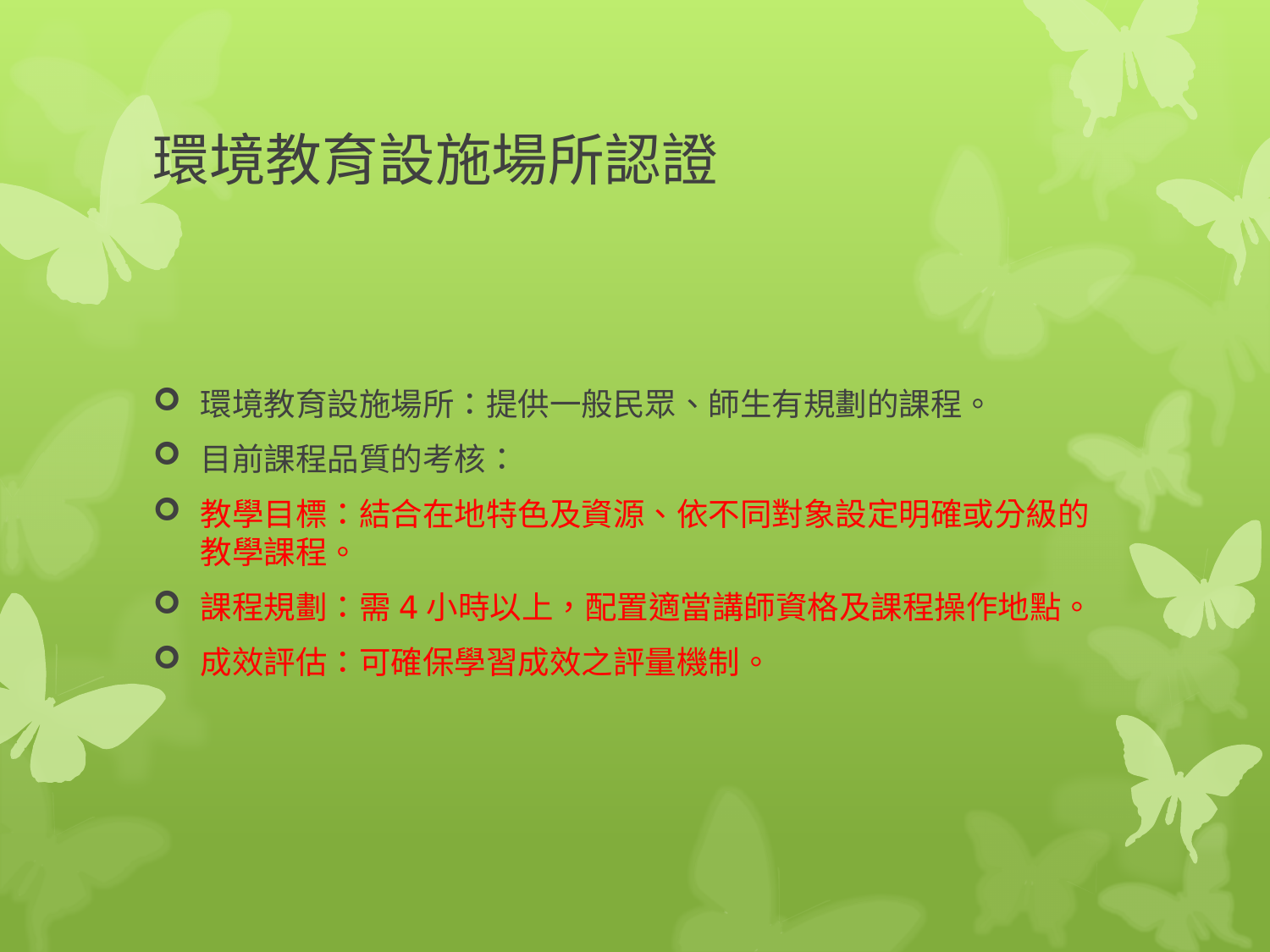

# 環境教育設施場所認證
環境教育設施場所：提供一般民眾、師生有規劃的課程。
目前課程品質的考核：
教學目標：結合在地特色及資源、依不同對象設定明確或分級的教學課程。
課程規劃：需4小時以上，配置適當講師資格及課程操作地點。
成效評估：可確保學習成效之評量機制。